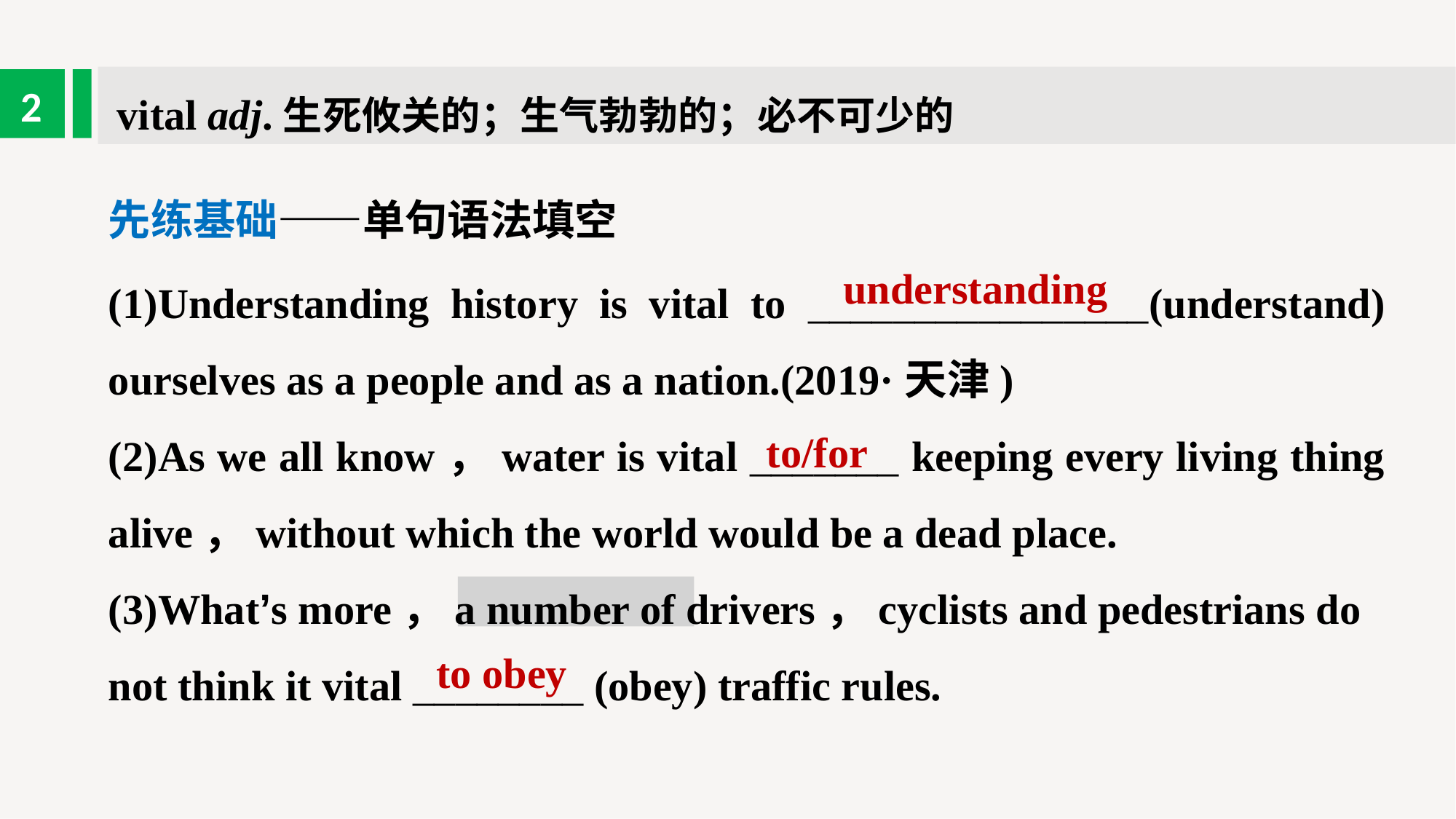

vital adj.生死攸关的；生气勃勃的；必不可少的

2
先练基础——单句语法填空
(1)Understanding history is vital to ________________(understand) ourselves as a people and as a nation.(2019·天津)
(2)As we all know，water is vital _______ keeping every living thing alive，without which the world would be a dead place.
(3)What’s more，a number of drivers，cyclists and pedestrians do not think it vital ________ (obey) traffic rules.
understanding

to/for

to obey